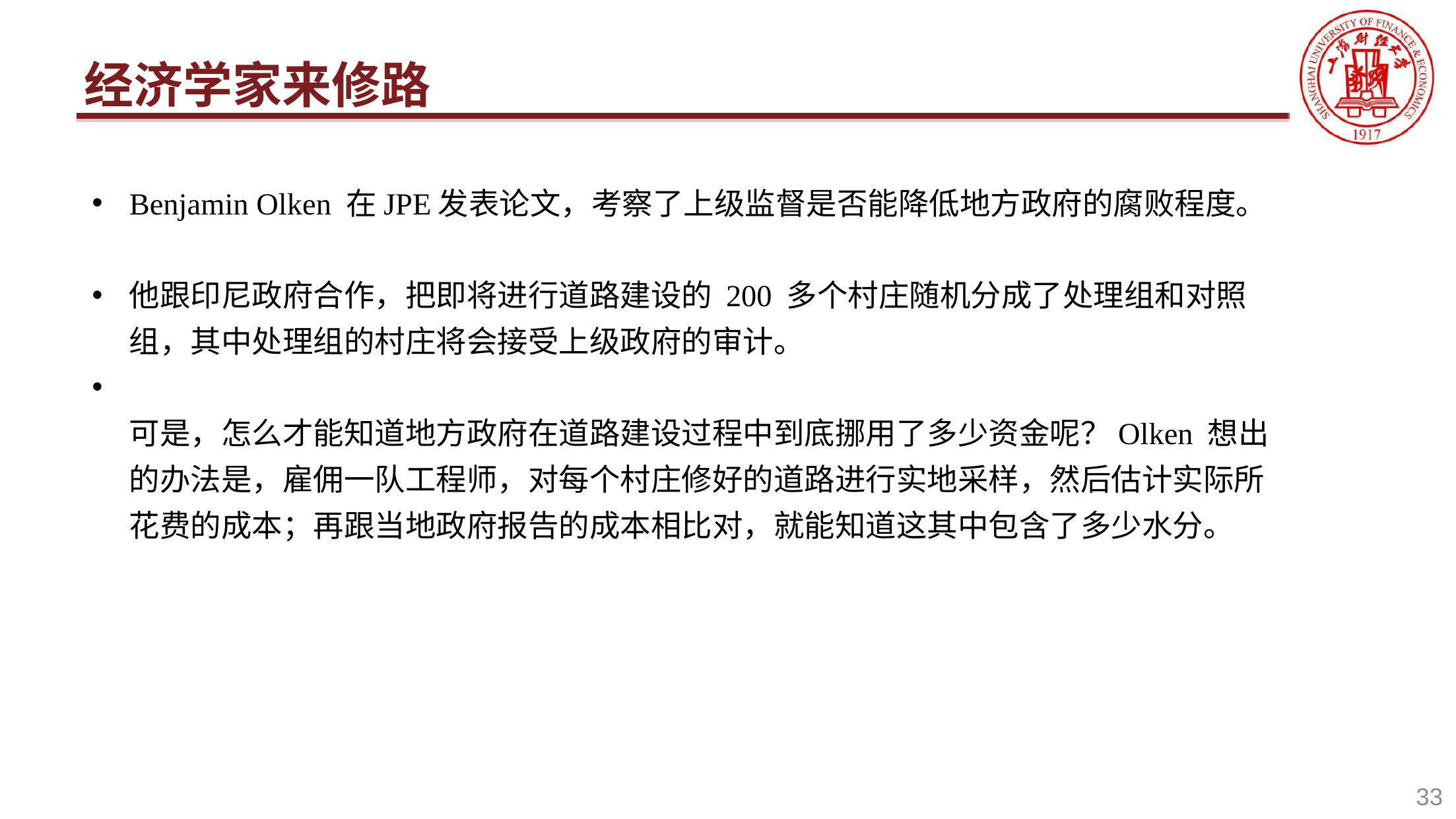

# 经济学家来修路
Benjamin Olken 在JPE发表论文，考察了上级监督是否能降低地方政府的腐败程度。

他跟印尼政府合作，把即将进行道路建设的 200 多个村庄随机分成了处理组和对照组，其中处理组的村庄将会接受上级政府的审计。
可是，怎么才能知道地方政府在道路建设过程中到底挪用了多少资金呢？Olken 想出的办法是，雇佣一队工程师，对每个村庄修好的道路进行实地采样，然后估计实际所花费的成本；再跟当地政府报告的成本相比对，就能知道这其中包含了多少水分。

33